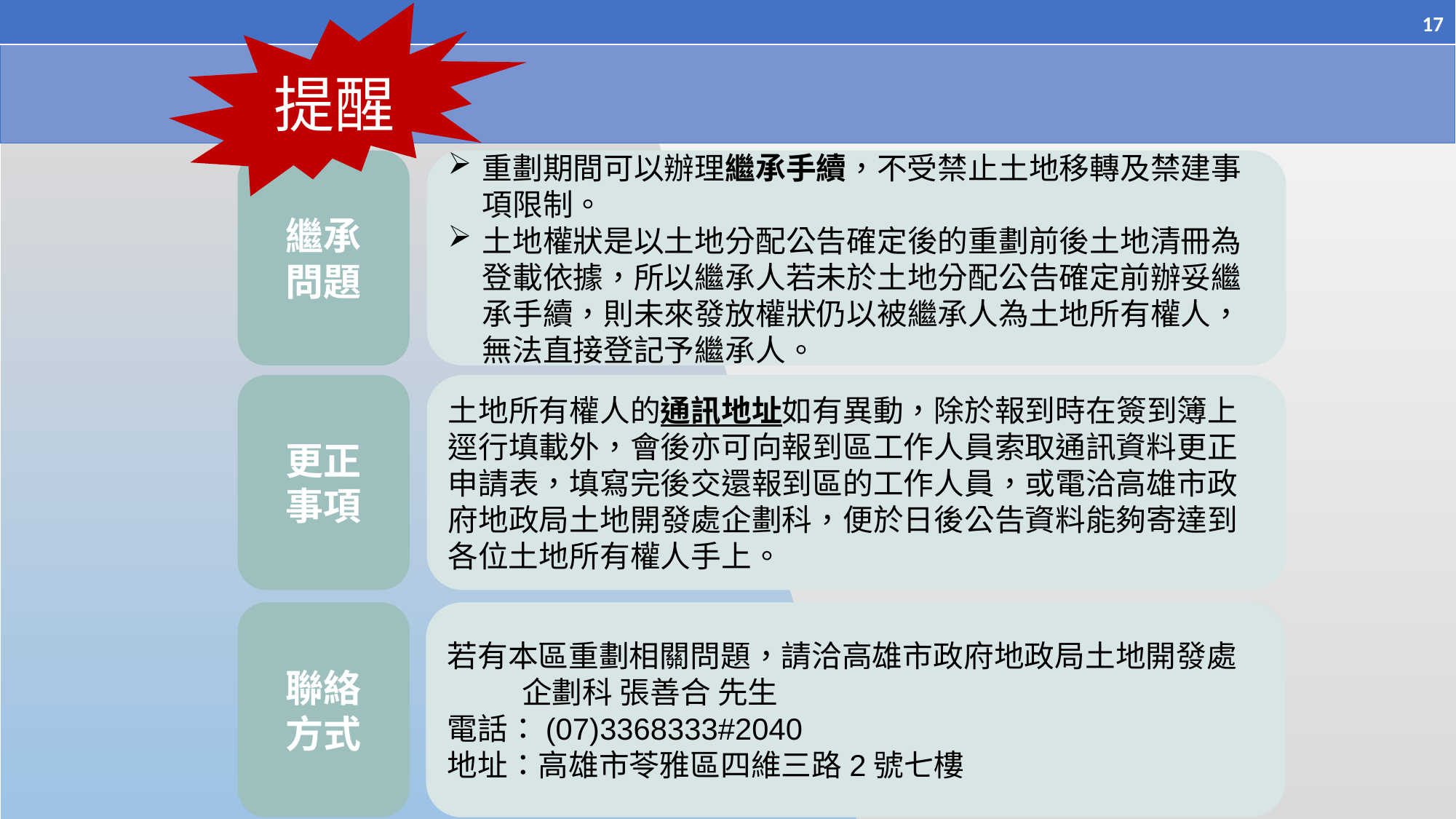

17
提醒
繼承
問題
重劃期間可以辦理繼承手續，不受禁止土地移轉及禁建事項限制。
土地權狀是以土地分配公告確定後的重劃前後土地清冊為登載依據，所以繼承人若未於土地分配公告確定前辦妥繼承手續，則未來發放權狀仍以被繼承人為土地所有權人，無法直接登記予繼承人。
更正
事項
土地所有權人的通訊地址如有異動，除於報到時在簽到簿上逕行填載外，會後亦可向報到區工作人員索取通訊資料更正申請表，填寫完後交還報到區的工作人員，或電洽高雄市政府地政局土地開發處企劃科，便於日後公告資料能夠寄達到各位土地所有權人手上。
聯絡
方式
若有本區重劃相關問題，請洽高雄市政府地政局土地開發處
          企劃科 張善合 先生
電話：(07)3368333#2040
地址：高雄市苓雅區四維三路2號七樓